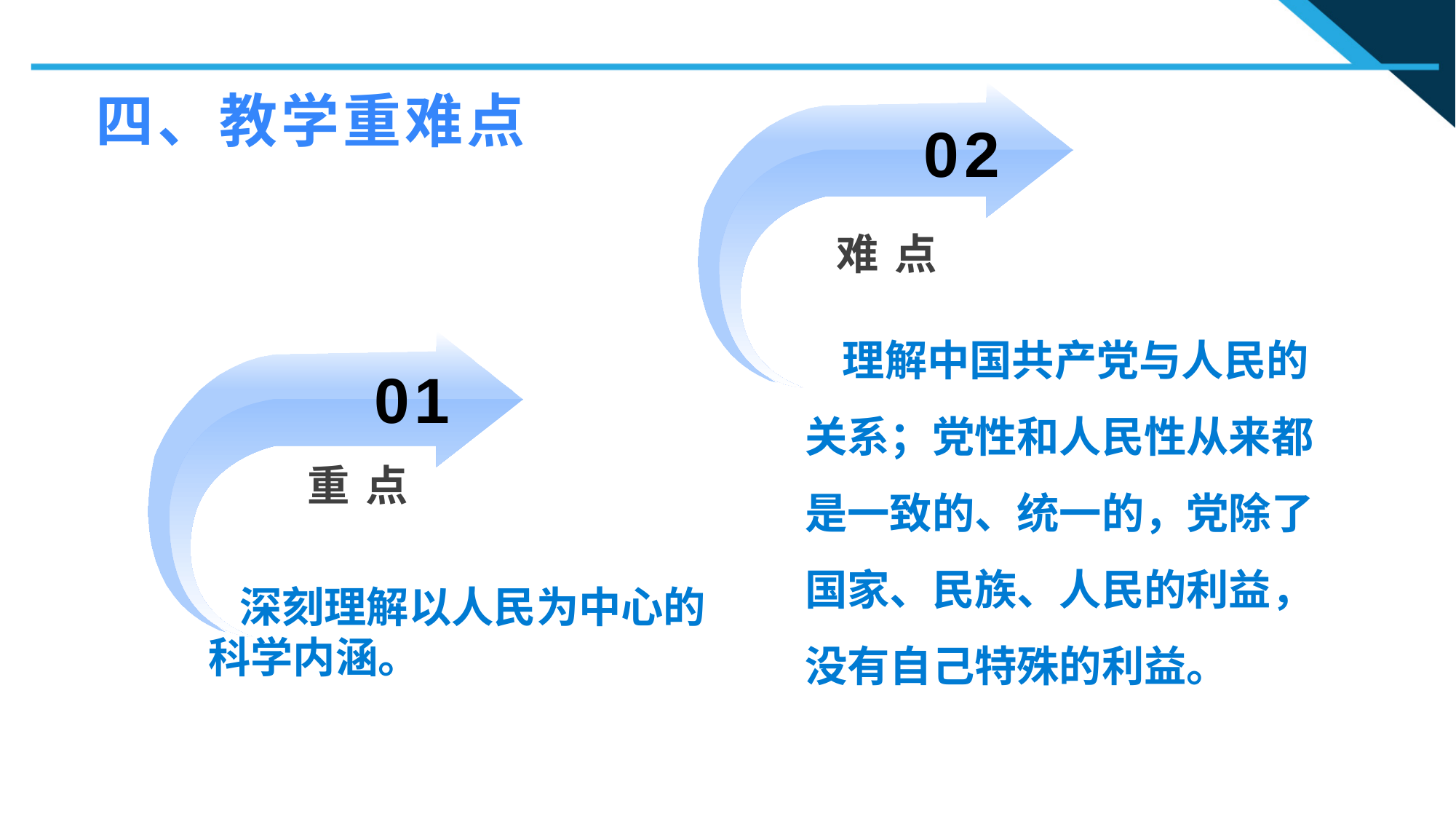

四、教学重难点

02

02
   难 点
     理解中国共产党与人民的关系；党性和人民性从来都是一致的、统一的，党除了国家、民族、人民的利益，没有自己特殊的利益。

01

  重 点
    深刻理解以人民为中心的科学内涵。